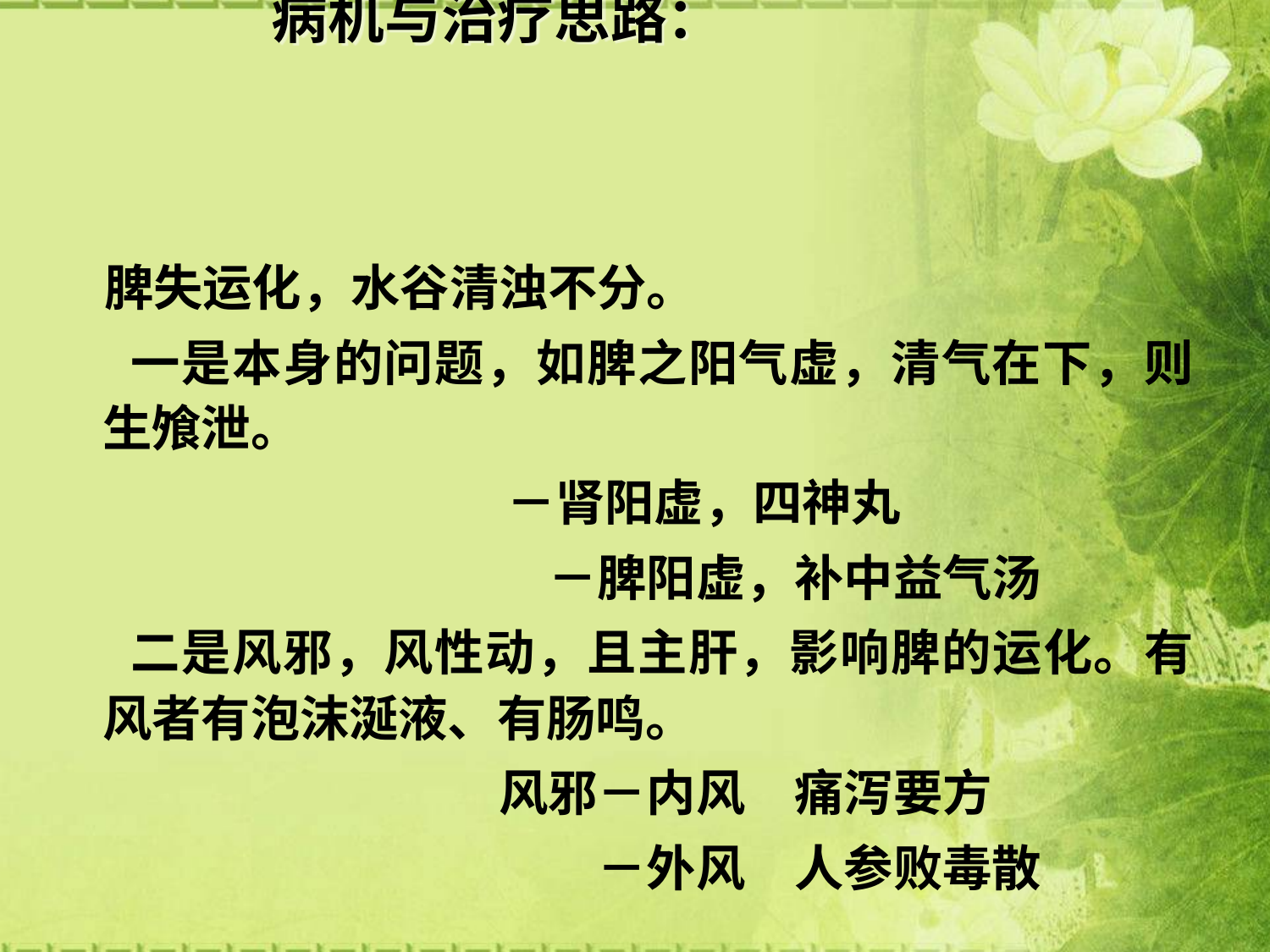

# 病机与治疗思路：

　脾失运化，水谷清浊不分。
     一是本身的问题，如脾之阳气虚，清气在下，则生飧泄。
    　　　　　　　　－肾阳虚，四神丸
　　　　　　　　　　－脾阳虚，补中益气汤
     二是风邪，风性动，且主肝，影响脾的运化。有风者有泡沫涎液、有肠鸣。
　　　　　　　　　风邪－内风　痛泻要方
　　　　　　　　　　　－外风　人参败毒散